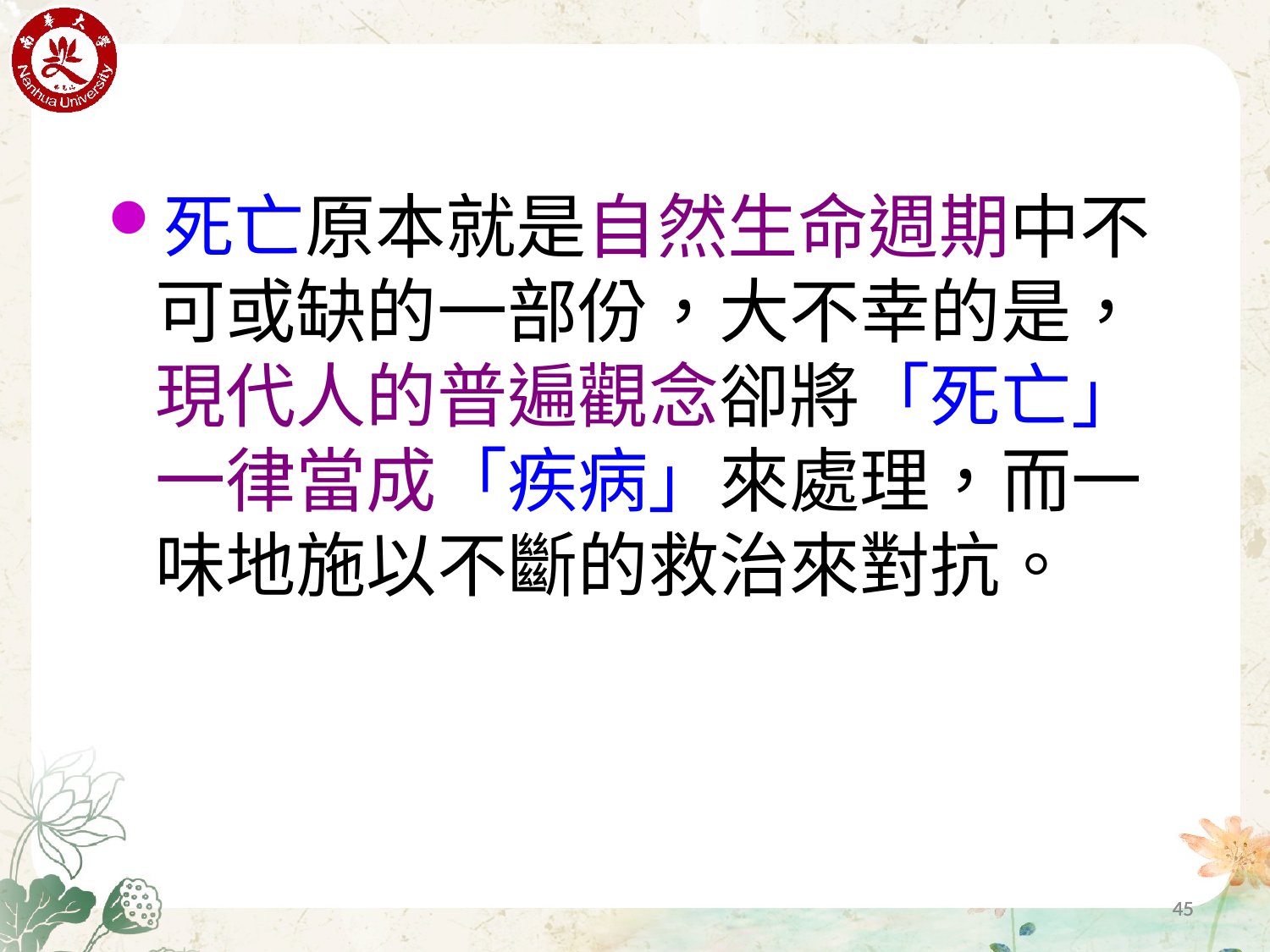

死亡原本就是自然生命週期中不可或缺的一部份，大不幸的是，現代人的普遍觀念卻將「死亡」一律當成「疾病」來處理，而一味地施以不斷的救治來對抗。
45
45
45